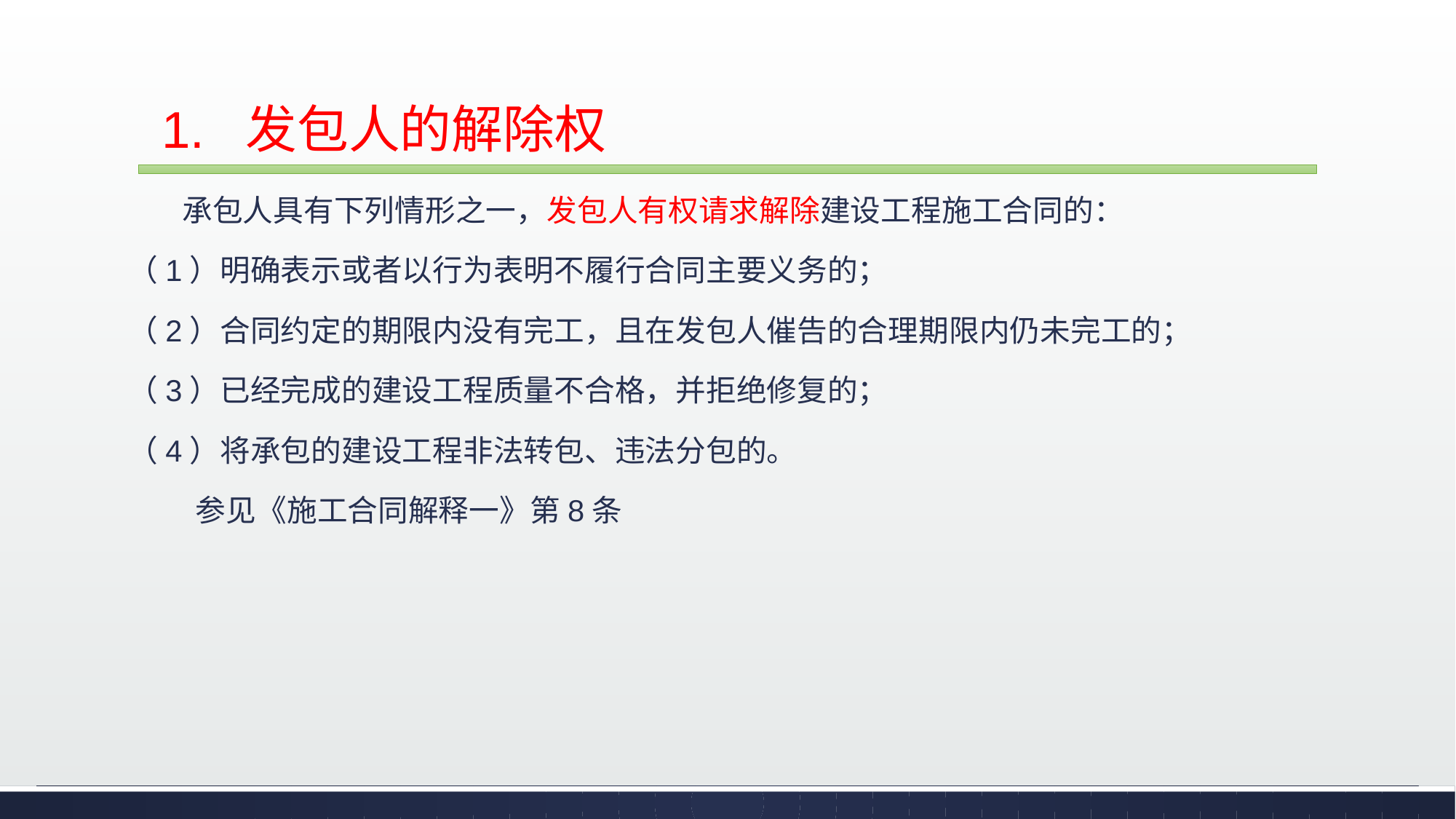

# 1.  发包人的解除权

       承包人具有下列情形之一，发包人有权请求解除建设工程施工合同的：
（1）明确表示或者以行为表明不履行合同主要义务的；
（2）合同约定的期限内没有完工，且在发包人催告的合理期限内仍未完工的；
（3）已经完成的建设工程质量不合格，并拒绝修复的；
（4）将承包的建设工程非法转包、违法分包的。
         参见《施工合同解释一》第8条